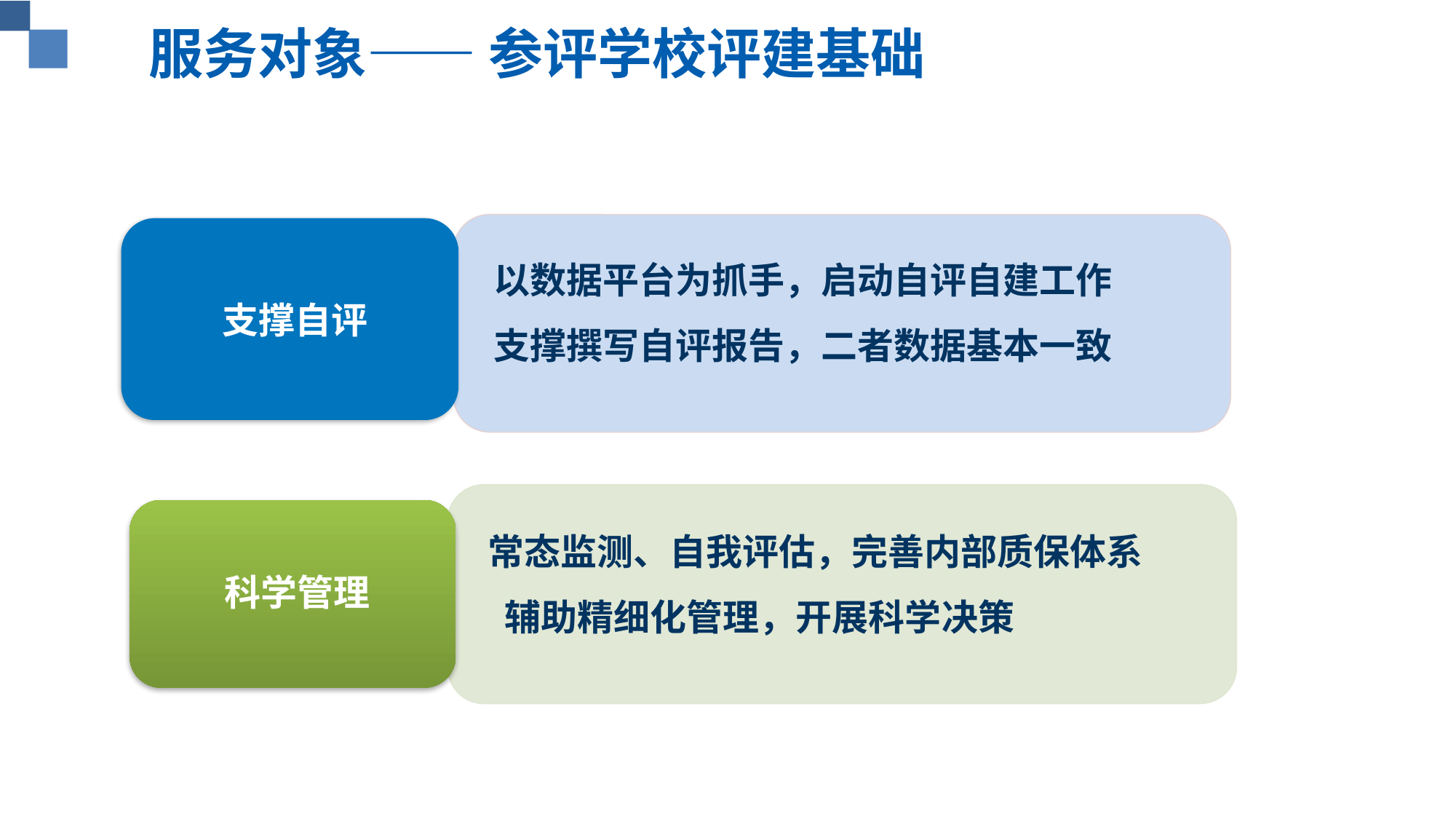

服务对象—— 参评学校评建基础

以数据平台为抓手，启动自评自建工作
支撑撰写自评报告，二者数据基本一致

支撑自评
常态监测、自我评估，完善内部质保体系
 辅助精细化管理，开展科学决策

科学管理